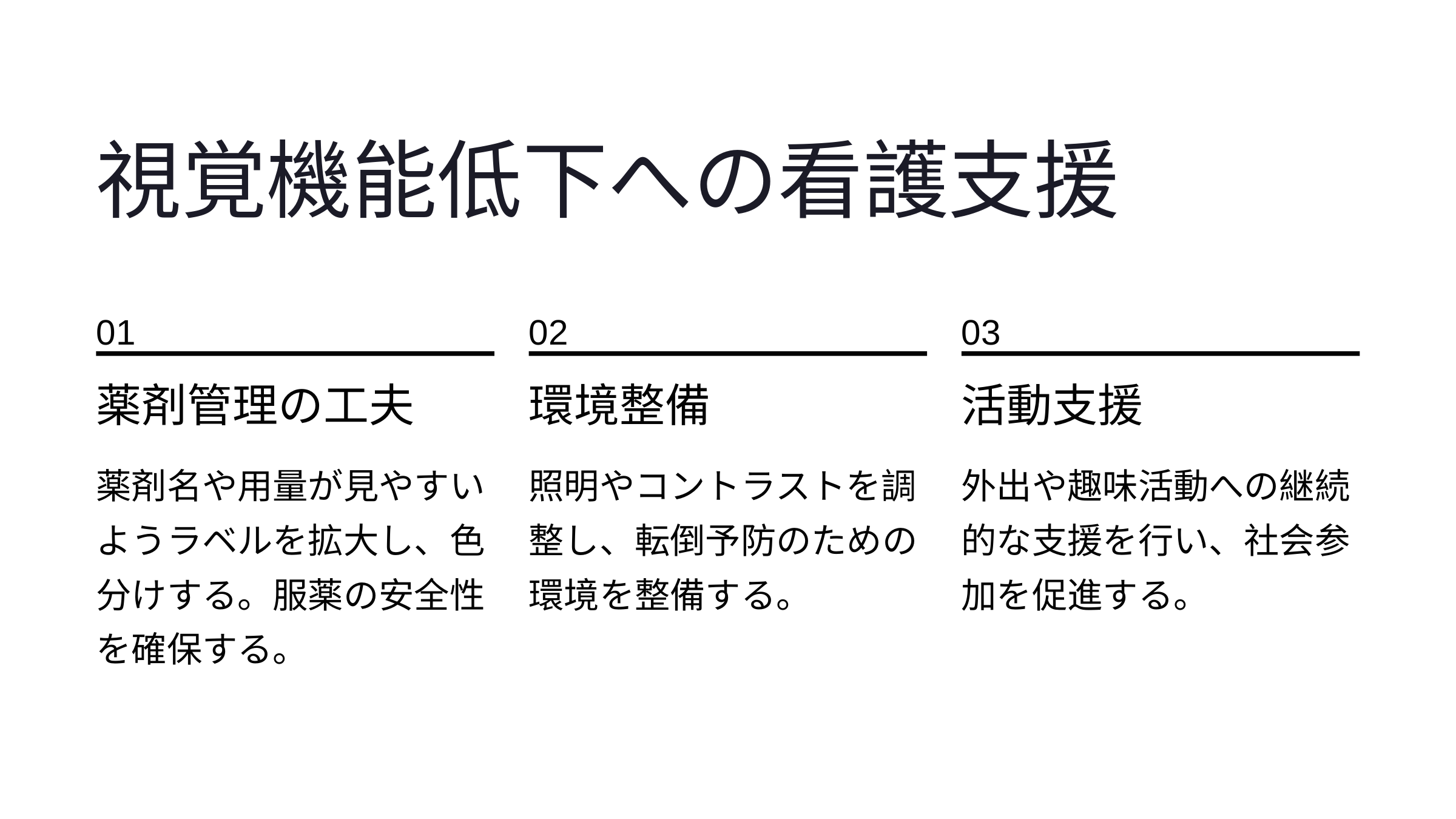

視覚機能低下への看護支援
01
02
03

薬剤管理の工夫
環境整備
活動支援
薬剤名や用量が見やすいようラベルを拡大し、色分けする。服薬の安全性を確保する。
照明やコントラストを調整し、転倒予防のための環境を整備する。
外出や趣味活動への継続的な支援を行い、社会参加を促進する。